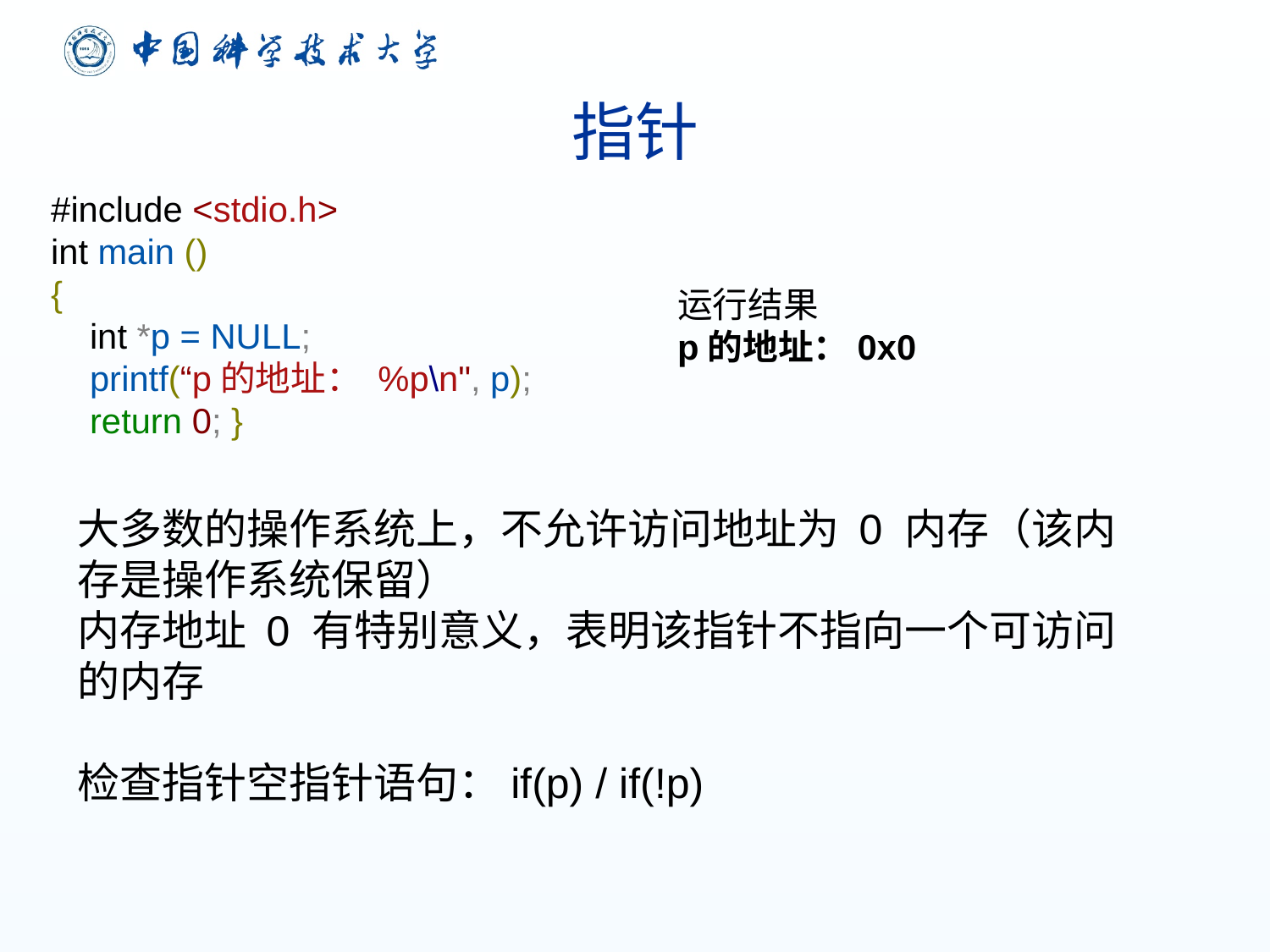

# 指针
#include <stdio.h>
int main ()
{
    int *p = NULL;
    printf(“p的地址： %p\n", p);
    return 0; }
运行结果
p的地址：0x0
大多数的操作系统上，不允许访问地址为 0 内存（该内存是操作系统保留）
内存地址 0 有特别意义，表明该指针不指向一个可访问的内存

检查指针空指针语句：if(p) / if(!p)